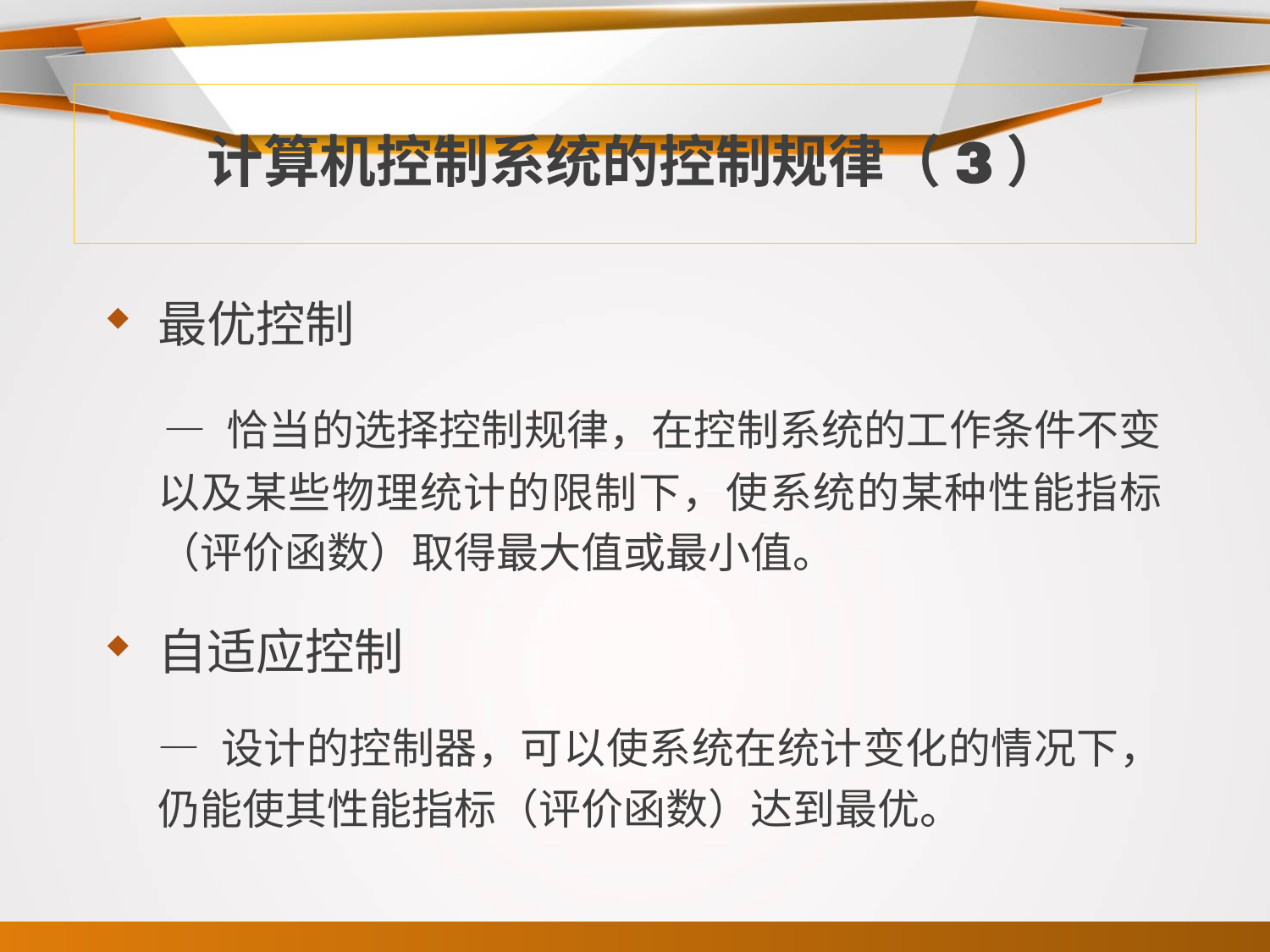

# 计算机控制系统的控制规律（3）
最优控制
     — 恰当的选择控制规律，在控制系统的工作条件不变以及某些物理统计的限制下，使系统的某种性能指标（评价函数）取得最大值或最小值。
自适应控制
     — 设计的控制器，可以使系统在统计变化的情况下，仍能使其性能指标（评价函数）达到最优。

25